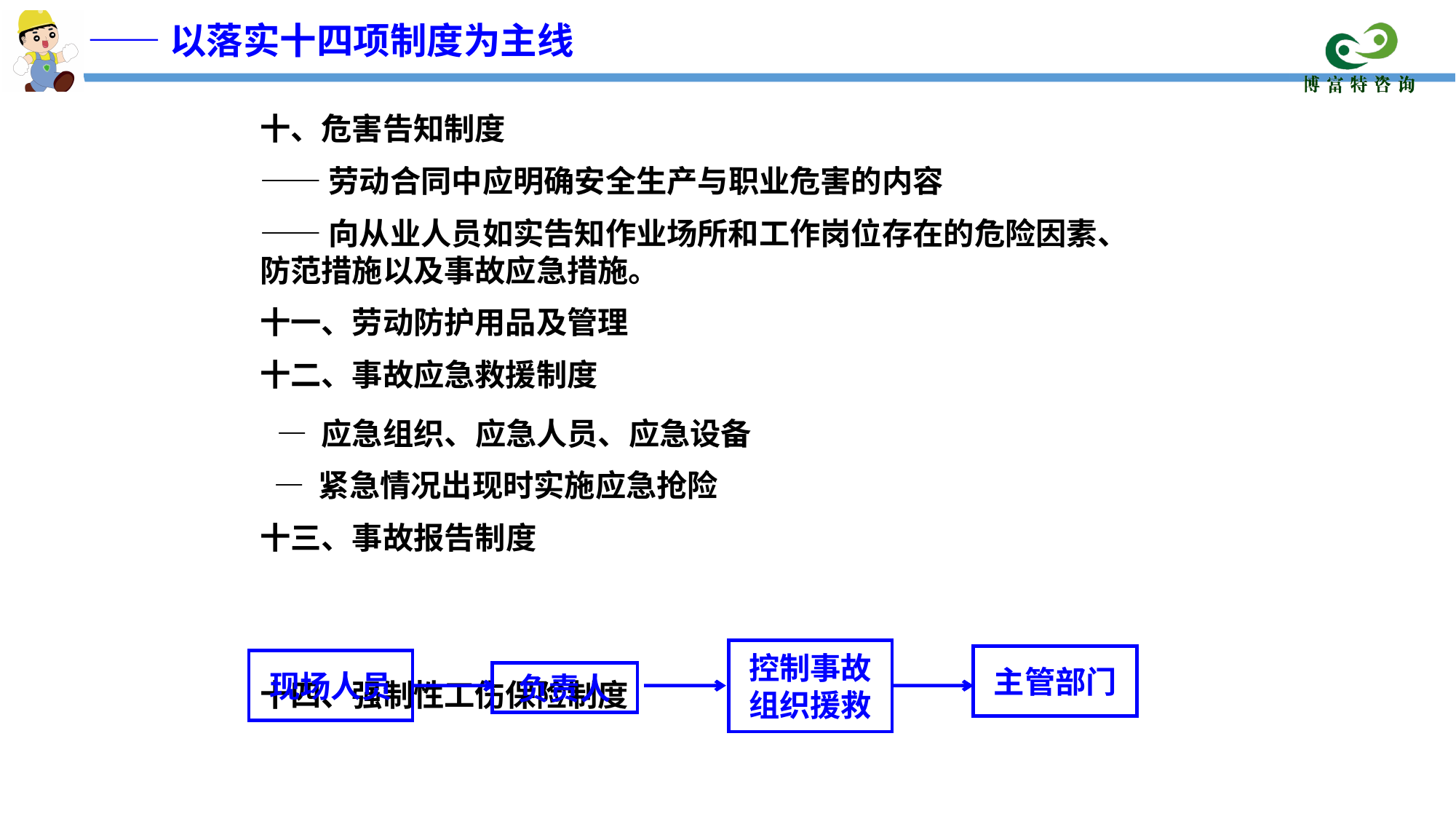

——以落实十四项制度为主线
十、危害告知制度
——劳动合同中应明确安全生产与职业危害的内容
——向从业人员如实告知作业场所和工作岗位存在的危险因素、防范措施以及事故应急措施。
十一、劳动防护用品及管理
十二、事故应急救援制度
  — 应急组织、应急人员、应急设备
  — 紧急情况出现时实施应急抢险
十三、事故报告制度

十四、强制性工伤保险制度
控制事故
组织援救
主管部门
现场人员
负责人